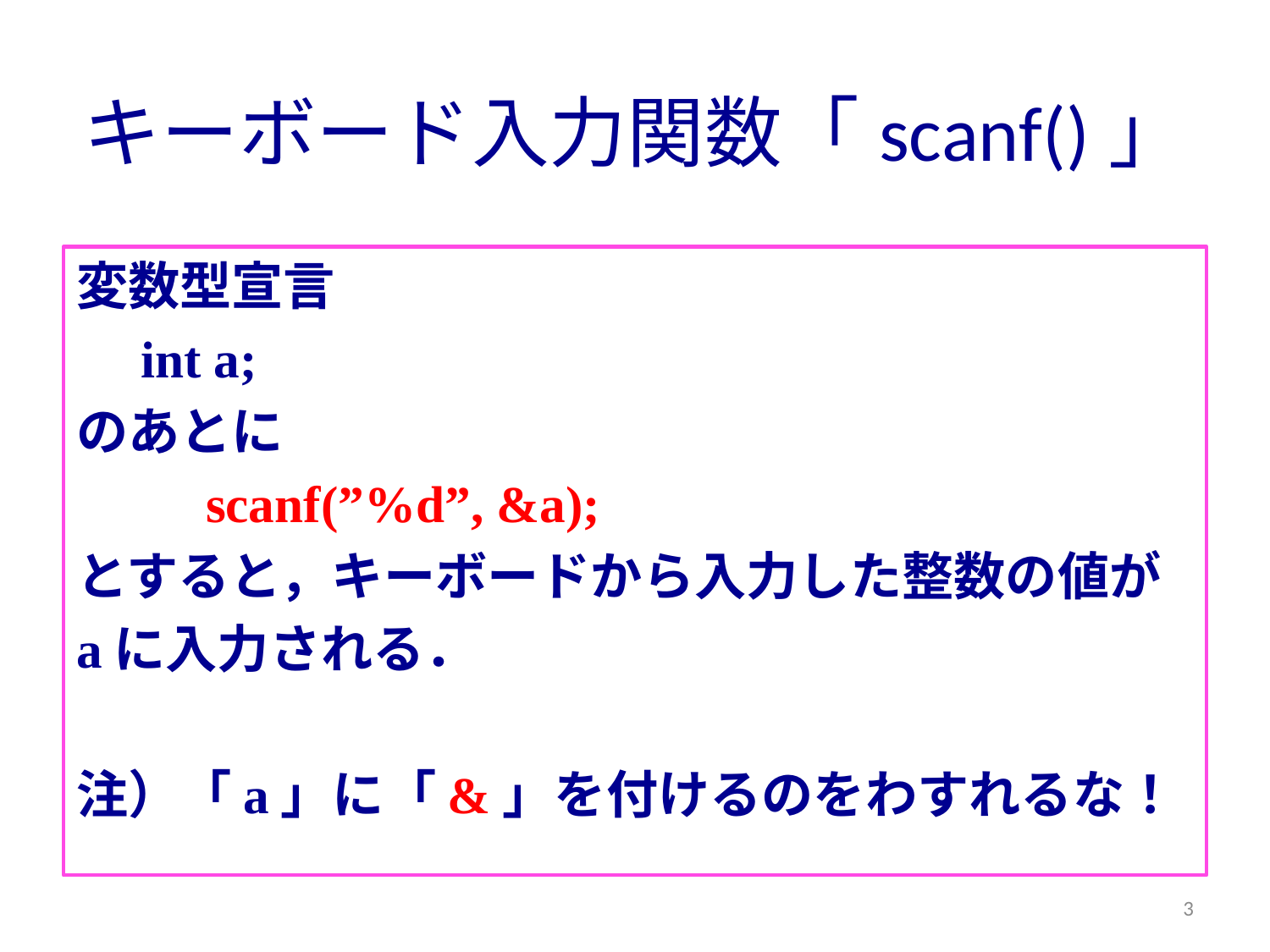

# キーボード入力関数「scanf()」
変数型宣言
     int a;
のあとに
	 scanf(”%d”, &a);
とすると，キーボードから入力した整数の値が
aに入力される．

注）「a」に「&」を付けるのをわすれるな！

3